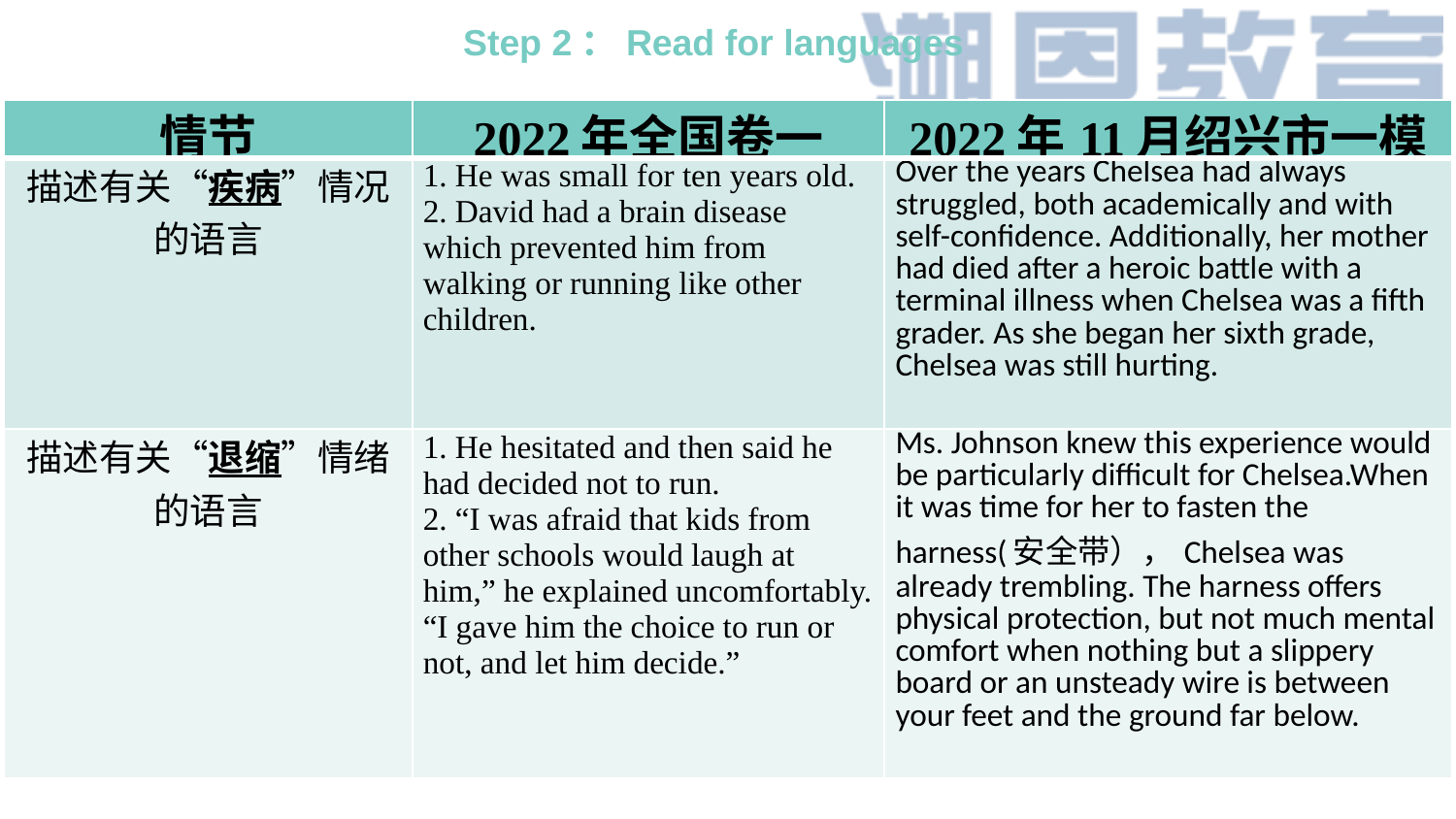

Step 2：Read for languages
| 情节 | 2022年全国卷一 | 2022年11月绍兴市一模 |
| --- | --- | --- |
| 描述有关“疾病”情况的语言 | 1. He was small for ten years old. 2. David had a brain disease which prevented him from walking or running like other children. | Over the years Chelsea had always struggled, both academically and with self-confidence. Additionally, her mother had died after a heroic battle with a terminal illness when Chelsea was a fifth grader. As she began her sixth grade, Chelsea was still hurting. |
| 描述有关“退缩”情绪的语言 | 1. He hesitated and then said he had decided not to run. 2. “I was afraid that kids from other schools would laugh at him,” he explained uncomfortably. “I gave him the choice to run or not, and let him decide.” | Ms. Johnson knew this experience would be particularly difficult for Chelsea.When it was time for her to fasten the harness(安全带），Chelsea was already trembling. The harness offers physical protection, but not much mental comfort when nothing but a slippery board or an unsteady wire is between your feet and the ground far below. |